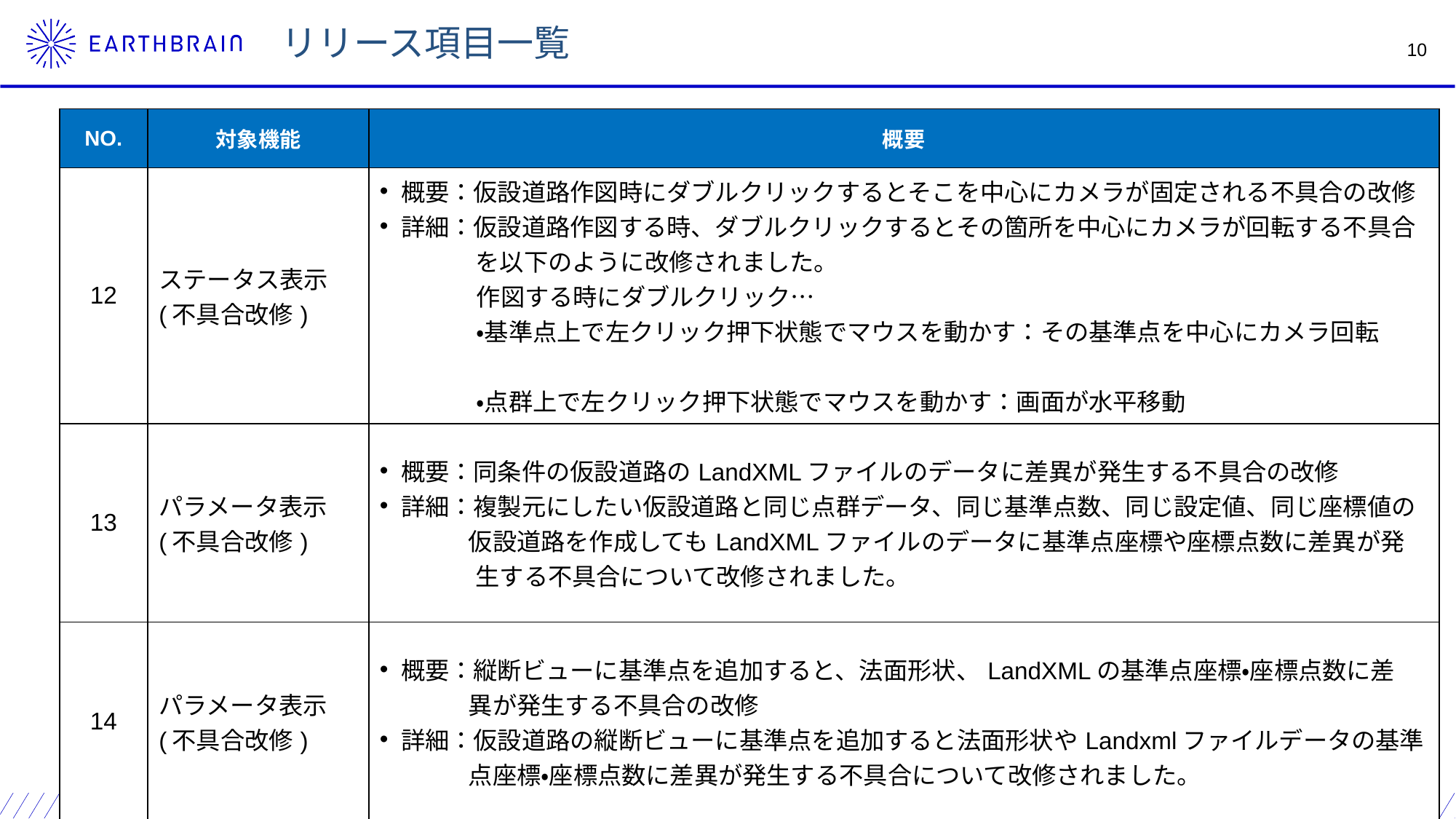

リリース項目一覧
| NO. | 対象機能 | 概要 |
| --- | --- | --- |
| 12 | ステータス表示 (不具合改修) | 概要：仮設道路作図時にダブルクリックするとそこを中心にカメラが固定される不具合の改修 詳細：仮設道路作図する時、ダブルクリックするとその箇所を中心にカメラが回転する不具合 　　　を以下のように改修されました。 　　　　作図する時にダブルクリック… 　　　　・基準点上で左クリック押下状態でマウスを動かす：その基準点を中心にカメラ回転　　　　 　　　　・点群上で左クリック押下状態でマウスを動かす：画面が水平移動 |
| 13 | パラメータ表示 (不具合改修) | 概要：同条件の仮設道路のLandXMLファイルのデータに差異が発生する不具合の改修 詳細：複製元にしたい仮設道路と同じ点群データ、同じ基準点数、同じ設定値、同じ座標値の 　　　 仮設道路を作成してもLandXMLファイルのデータに基準点座標や座標点数に差異が発 　　　生する不具合について改修されました。 |
| 14 | パラメータ表示 (不具合改修) | 概要：縦断ビューに基準点を追加すると、法面形状、LandXMLの基準点座標・座標点数に差 　　　 異が発生する不具合の改修 詳細：仮設道路の縦断ビューに基準点を追加すると法面形状やLandxmlファイルデータの基準 　　　 点座標・座標点数に差異が発生する不具合について改修されました。 |